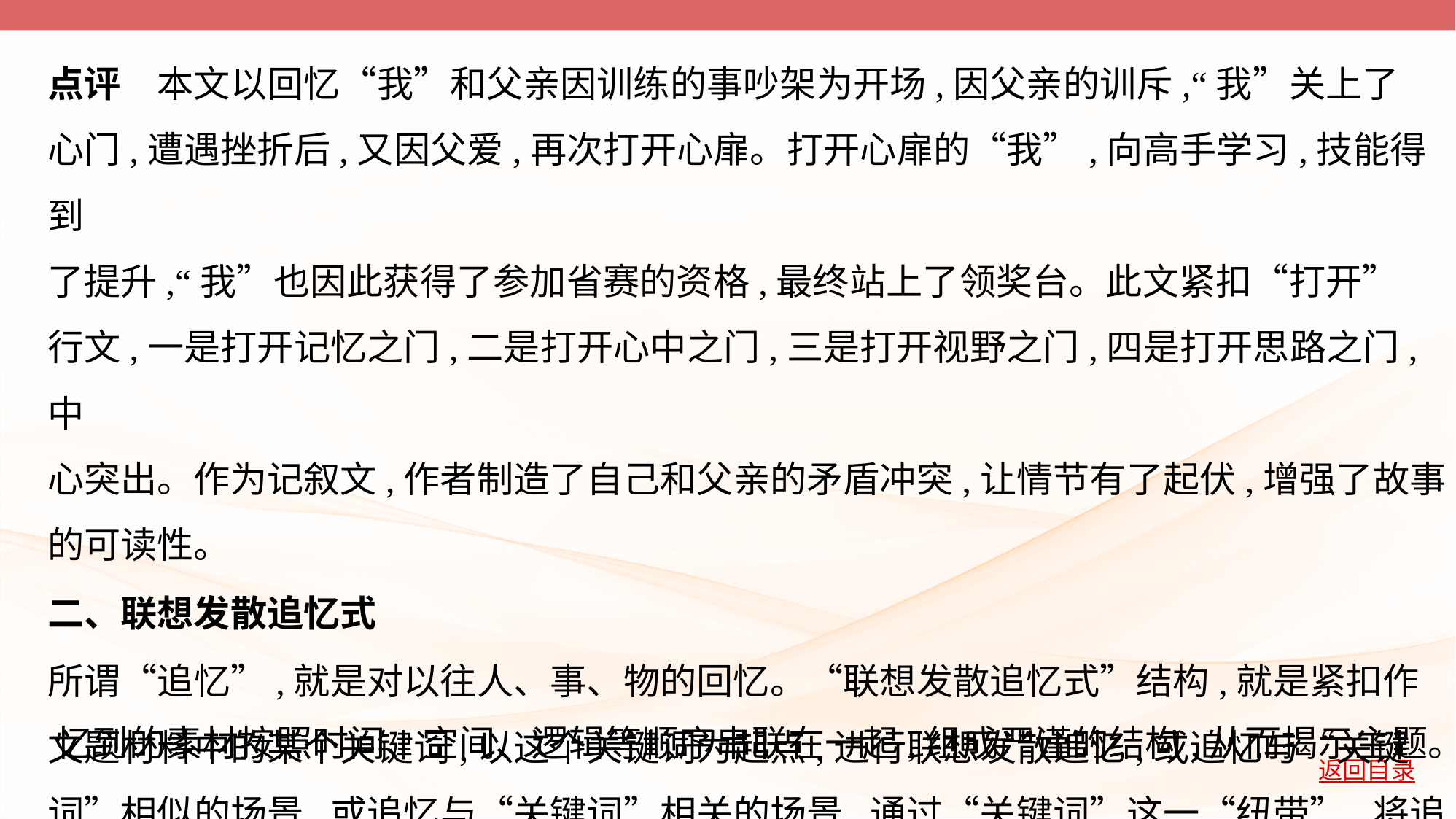

点评　本文以回忆“我”和父亲因训练的事吵架为开场,因父亲的训斥,“我”关上了
心门,遭遇挫折后,又因父爱,再次打开心扉。打开心扉的“我”,向高手学习,技能得到
了提升,“我”也因此获得了参加省赛的资格,最终站上了领奖台。此文紧扣“打开”
行文,一是打开记忆之门,二是打开心中之门,三是打开视野之门,四是打开思路之门,中
心突出。作为记叙文,作者制造了自己和父亲的矛盾冲突,让情节有了起伏,增强了故事
的可读性。
二、联想发散追忆式
所谓“追忆”,就是对以往人、事、物的回忆。“联想发散追忆式”结构,就是紧扣作
文题材料中的某个关键词,以这个关键词为起点,进行联想发散追忆,或追忆与“关键
词”相似的场景,或追忆与“关键词”相关的场景,通过“关键词”这一“纽带”,将追
忆到的素材按照时间、空间、逻辑等顺序串联在一起,组成严谨的结构,从而揭示主题。